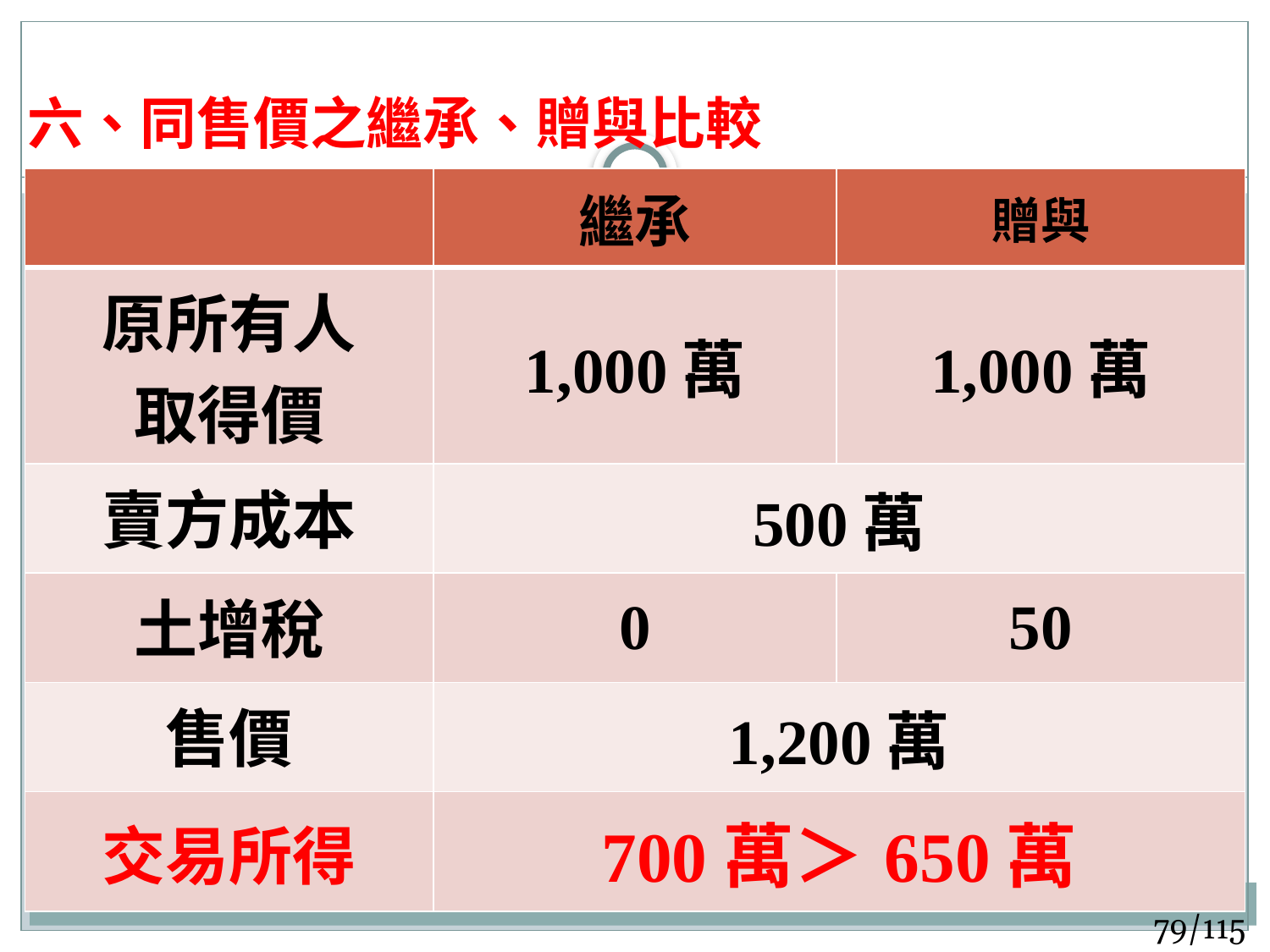

# 六、同售價之繼承、贈與比較

|  | 繼承 | 贈與 |
| --- | --- | --- |
| 原所有人 取得價 | 1,000萬 | 1,000萬 |
| 賣方成本 | 500萬 |  |
| 土增稅 | 0 | 50 |
| 售價 | 1,200萬 |  |
| 交易所得 | 700萬＞650萬 |  |